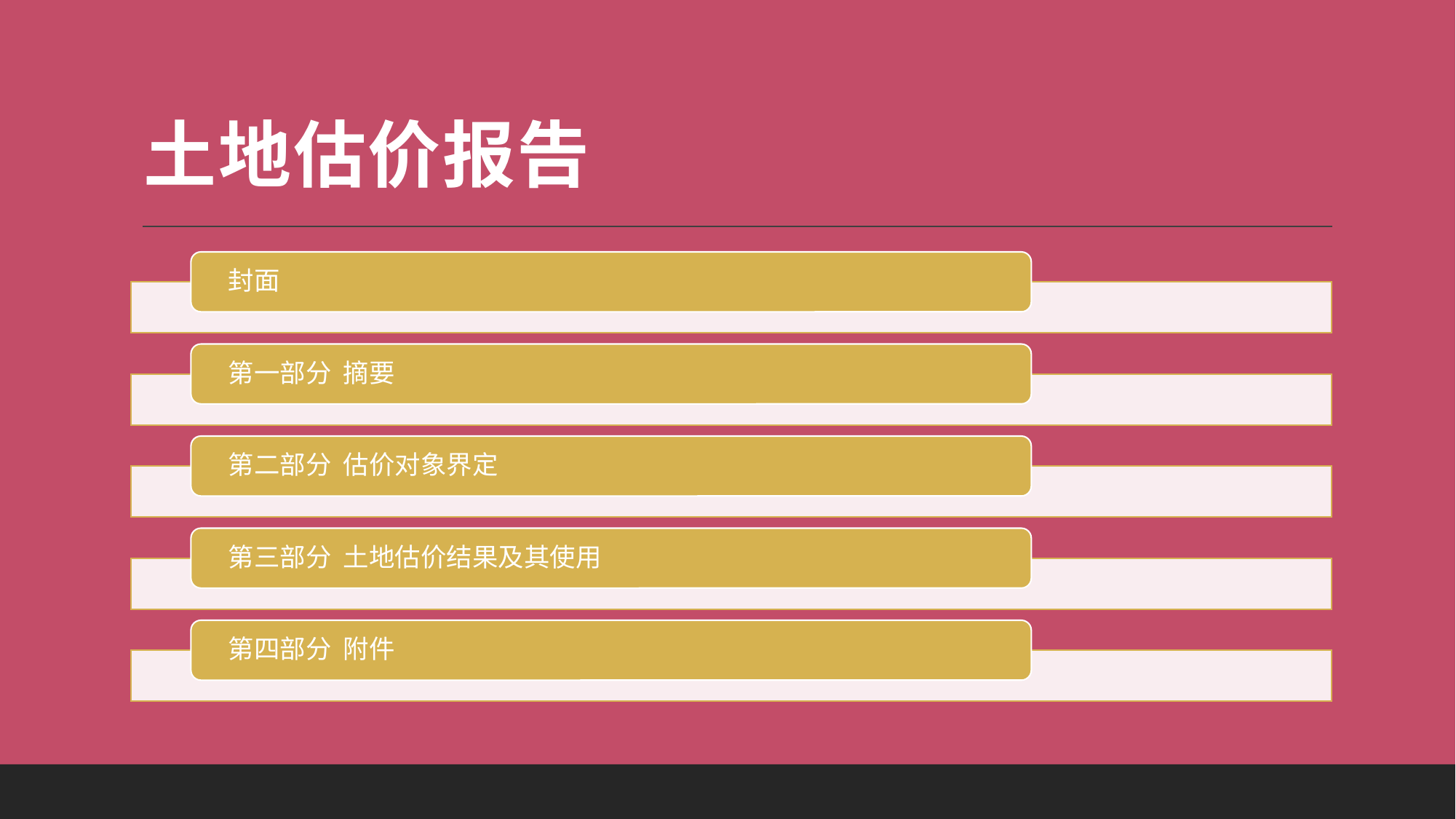

土地估价报告
封面
第一部分  摘要
第二部分  估价对象界定
第三部分  土地估价结果及其使用
第四部分  附件